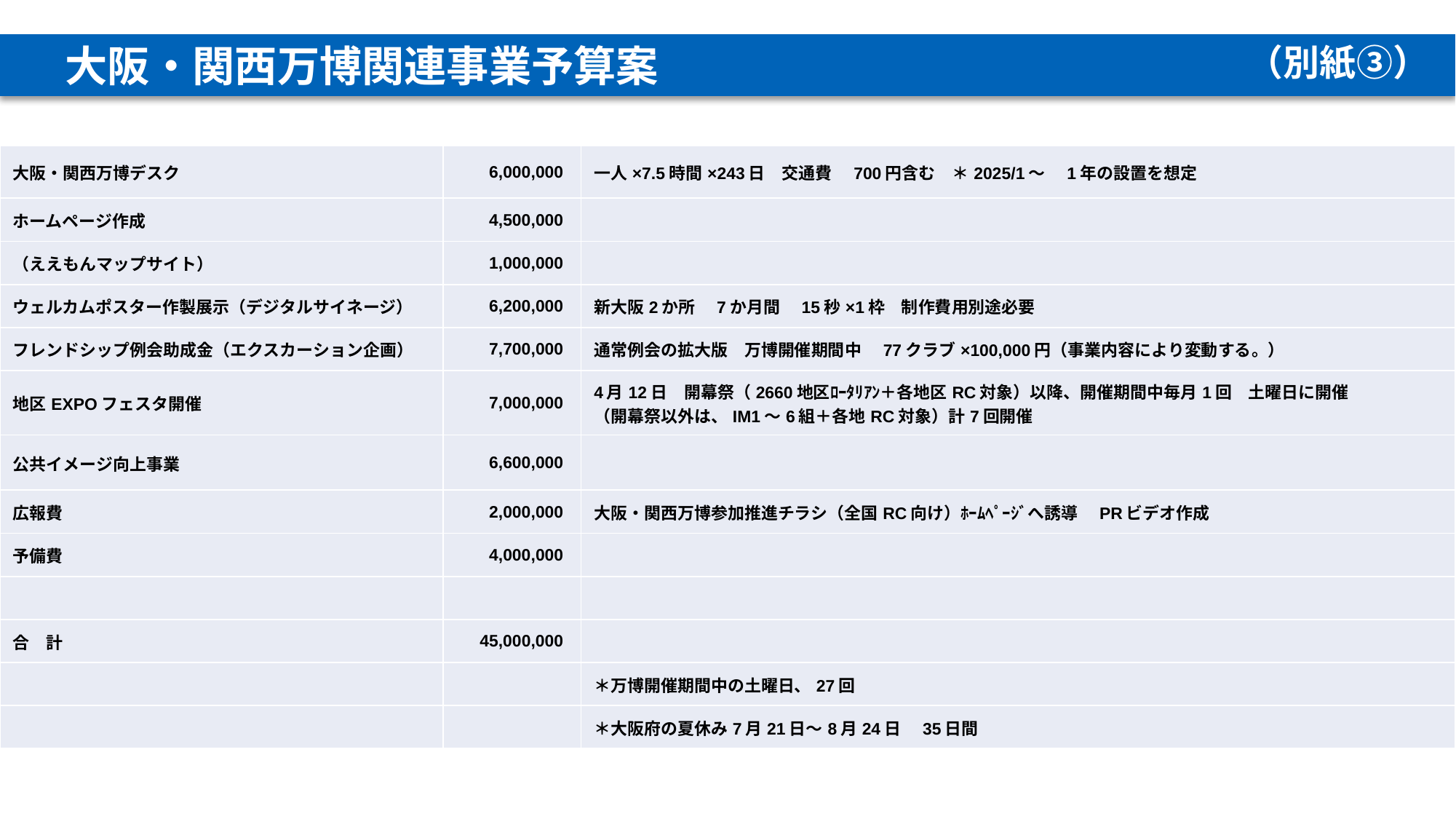

大阪・関西万博関連事業予算案
（別紙③）
| 大阪・関西万博デスク | 6,000,000 | 一人×7.5時間×243日　交通費　700円含む　＊2025/1～　1年の設置を想定 |
| --- | --- | --- |
| ホームページ作成 | 4,500,000 |  |
| （ええもんマップサイト） | 1,000,000 |  |
| ウェルカムポスター作製展示（デジタルサイネージ） | 6,200,000 | 新大阪2か所　7か月間　15秒×1枠　制作費用別途必要 |
| フレンドシップ例会助成金（エクスカーション企画） | 7,700,000 | 通常例会の拡大版　万博開催期間中　77クラブ×100,000円（事業内容により変動する。） |
| 地区EXPOフェスタ開催 | 7,000,000 | 4月12日　開幕祭（2660地区ﾛｰﾀﾘｱﾝ＋各地区RC対象）以降、開催期間中毎月1回　土曜日に開催 （開幕祭以外は、IM1～6組＋各地RC対象）計7回開催 |
| 公共イメージ向上事業 | 6,600,000 |  |
| 広報費 | 2,000,000 | 大阪・関西万博参加推進チラシ（全国RC向け）ﾎｰﾑﾍﾟｰｼﾞへ誘導　PRビデオ作成 |
| 予備費 | 4,000,000 |  |
|  |  |  |
| 合　計 | 45,000,000 |  |
|  |  | ＊万博開催期間中の土曜日、27回 |
|  |  | ＊大阪府の夏休み7月21日～8月24日　35日間 |